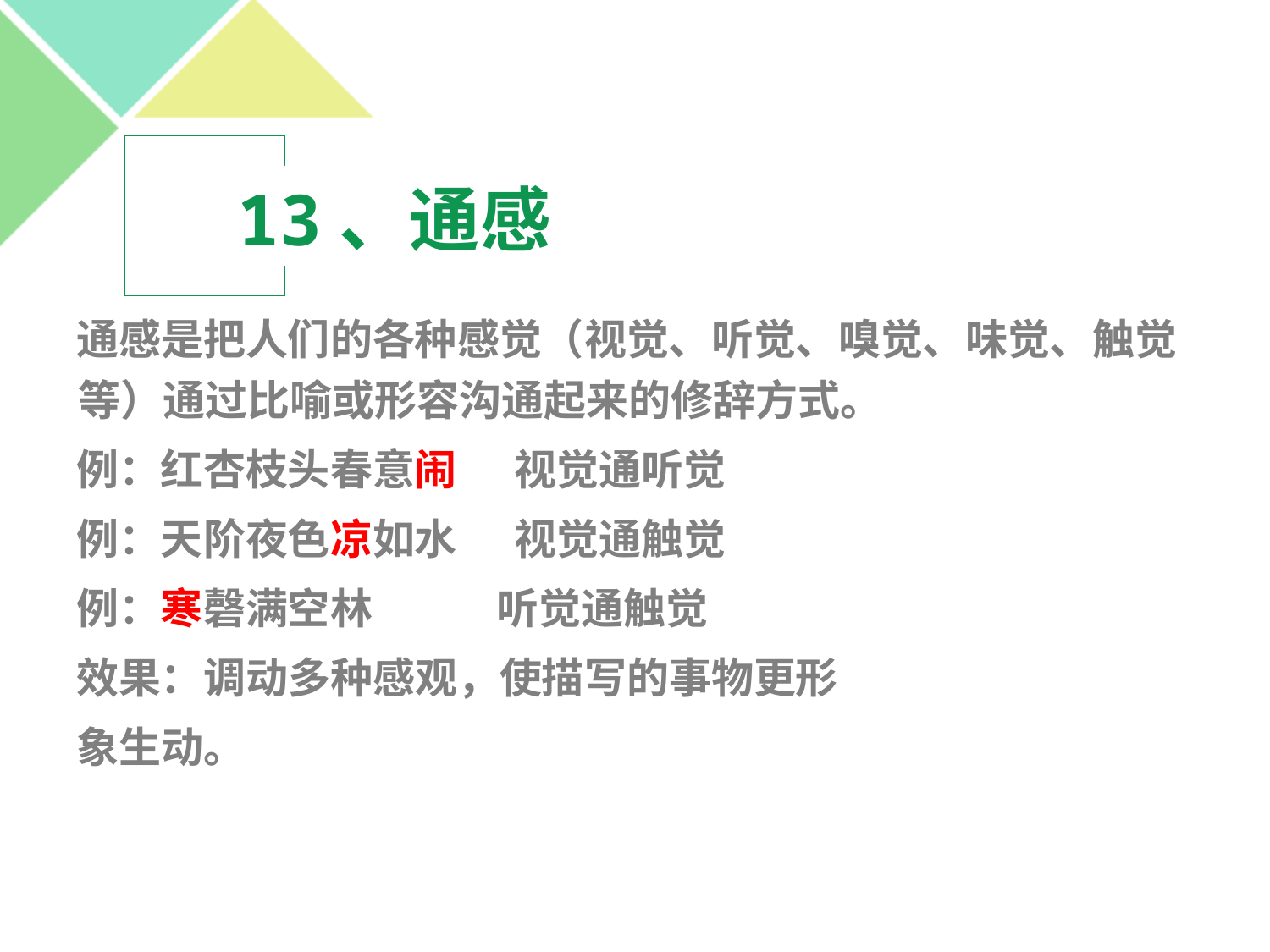

通感是把人们的各种感觉（视觉、听觉、嗅觉、味觉、触觉等）通过比喻或形容沟通起来的修辞方式。
例：红杏枝头春意闹      视觉通听觉
例：天阶夜色凉如水      视觉通触觉
例：寒磬满空林             听觉通触觉
效果：调动多种感观，使描写的事物更形
象生动。
13、通感